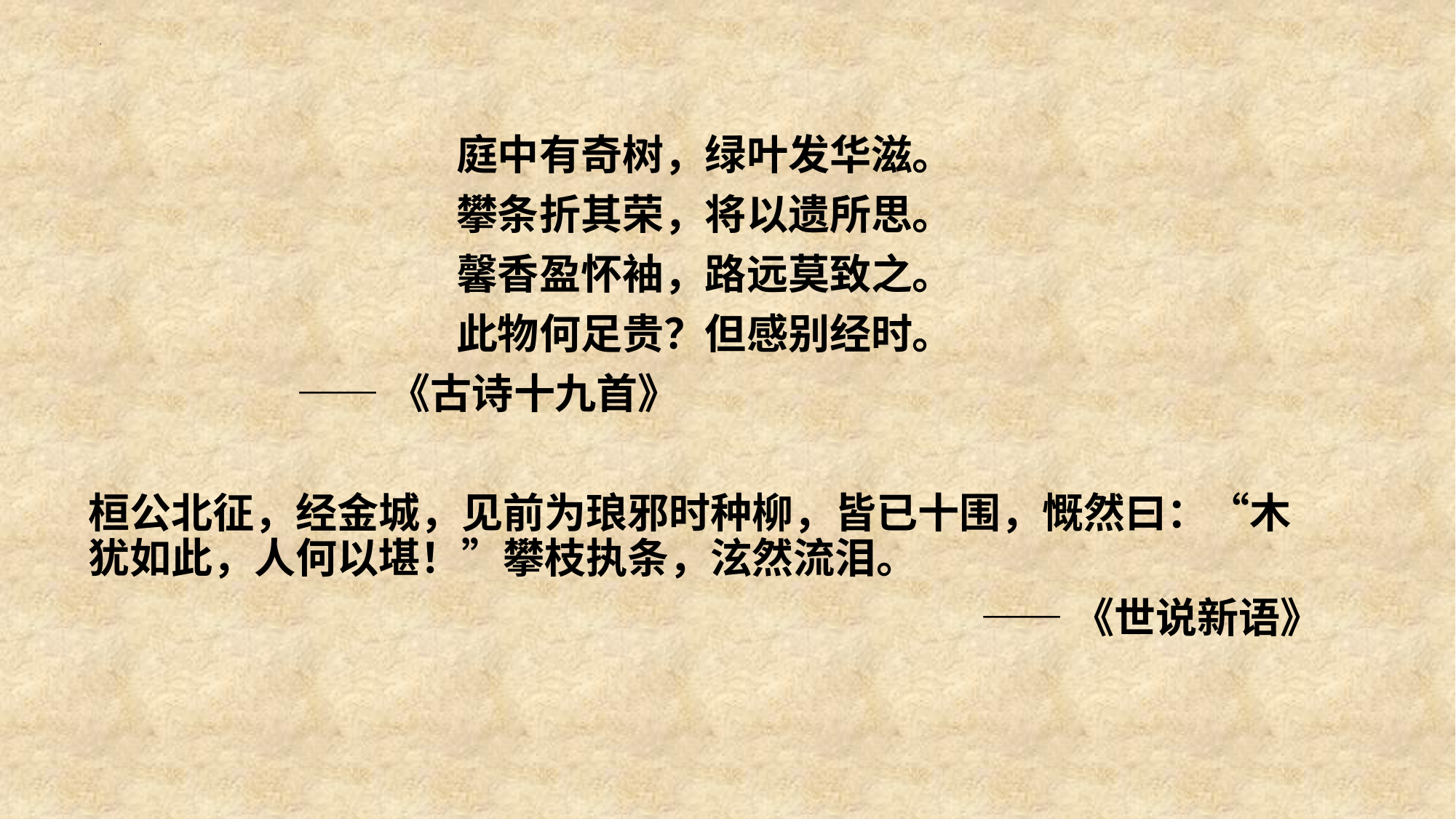

庭中有奇树，绿叶发华滋。
攀条折其荣，将以遗所思。
馨香盈怀袖，路远莫致之。
此物何足贵？但感别经时。
                      ——《古诗十九首》

桓公北征，经金城，见前为琅邪时种柳，皆已十围，慨然曰：“木犹如此，人何以堪！”攀枝执条，泫然流泪。
——《世说新语》